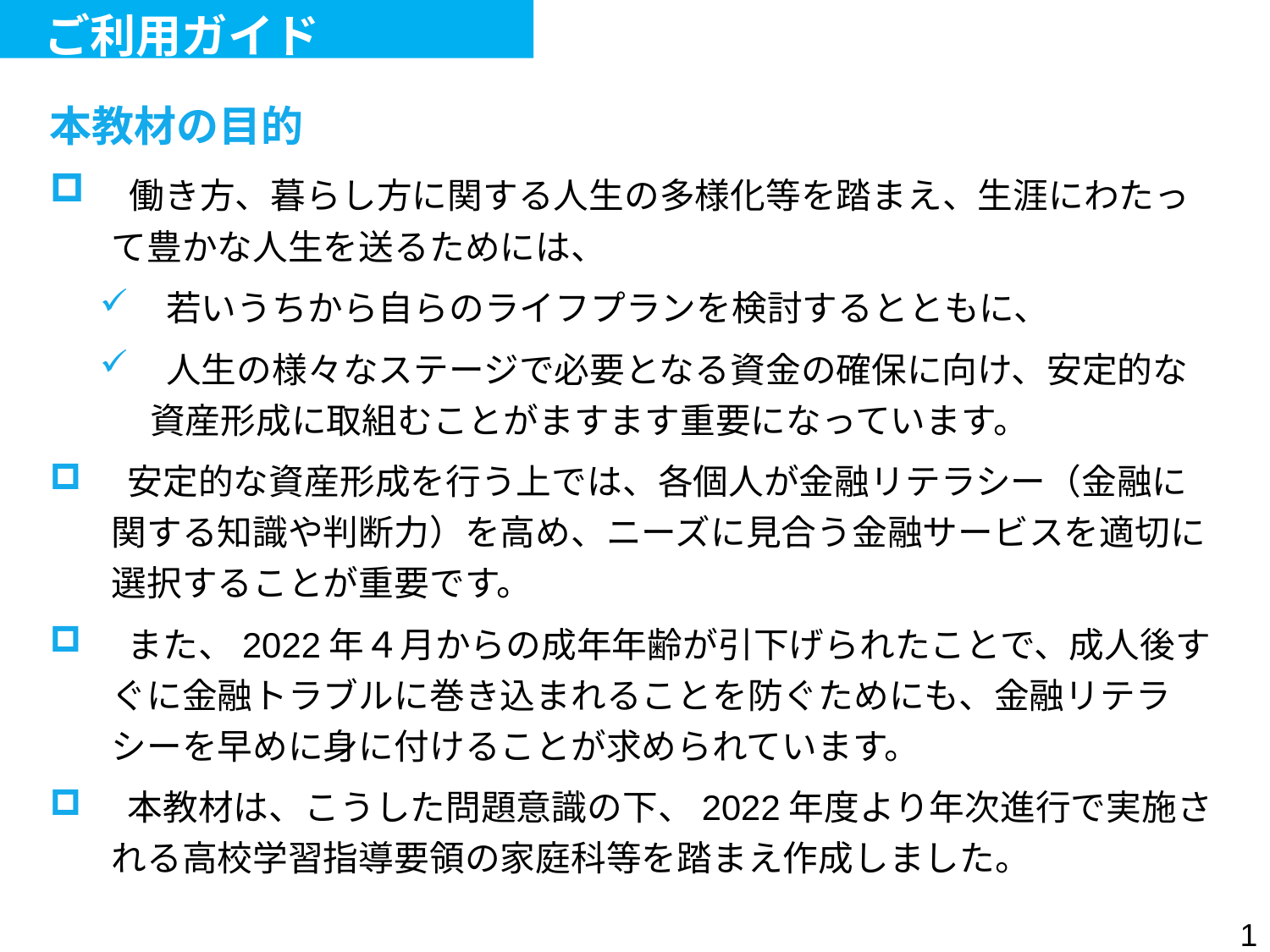

ご利用ガイド
本教材の目的
 働き方、暮らし方に関する人生の多様化等を踏まえ、生涯にわたって豊かな人生を送るためには、
 若いうちから自らのライフプランを検討するとともに、
 人生の様々なステージで必要となる資金の確保に向け、安定的な資産形成に取組むことがますます重要になっています。
 安定的な資産形成を行う上では、各個人が金融リテラシー（金融に関する知識や判断力）を高め、ニーズに見合う金融サービスを適切に選択することが重要です。
 また、2022年４月からの成年年齢が引下げられたことで、成人後すぐに金融トラブルに巻き込まれることを防ぐためにも、金融リテラシーを早めに身に付けることが求められています。
 本教材は、こうした問題意識の下、2022年度より年次進行で実施される高校学習指導要領の家庭科等を踏まえ作成しました。
1